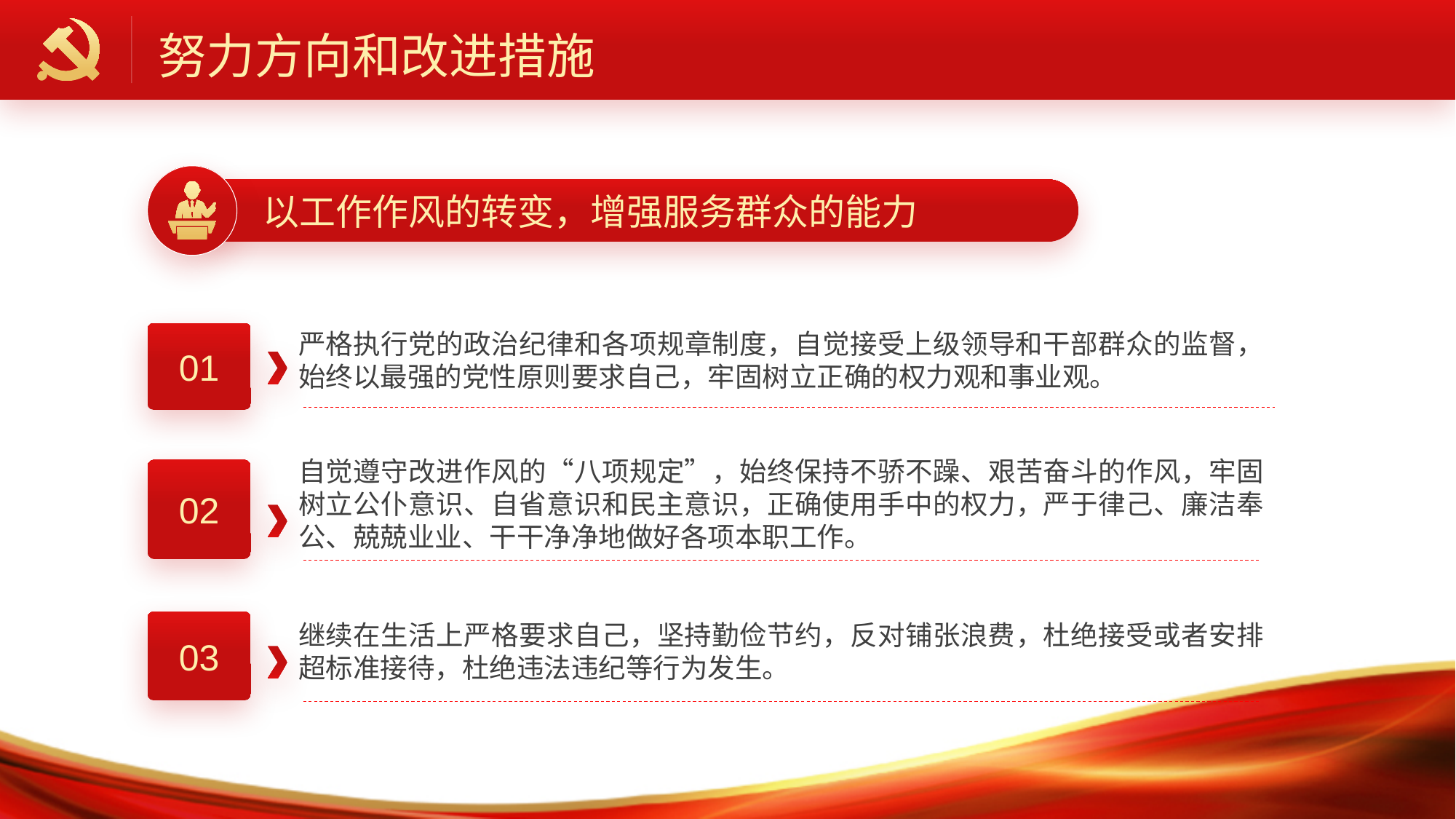

努力方向和改进措施

以工作作风的转变，增强服务群众的能力

严格执行党的政治纪律和各项规章制度，自觉接受上级领导和干部群众的监督，始终以最强的党性原则要求自己，牢固树立正确的权力观和事业观。
01

自觉遵守改进作风的“八项规定”，始终保持不骄不躁、艰苦奋斗的作风，牢固树立公仆意识、自省意识和民主意识，正确使用手中的权力，严于律己、廉洁奉公、兢兢业业、干干净净地做好各项本职工作。
02

03
继续在生活上严格要求自己，坚持勤俭节约，反对铺张浪费，杜绝接受或者安排超标准接待，杜绝违法违纪等行为发生。